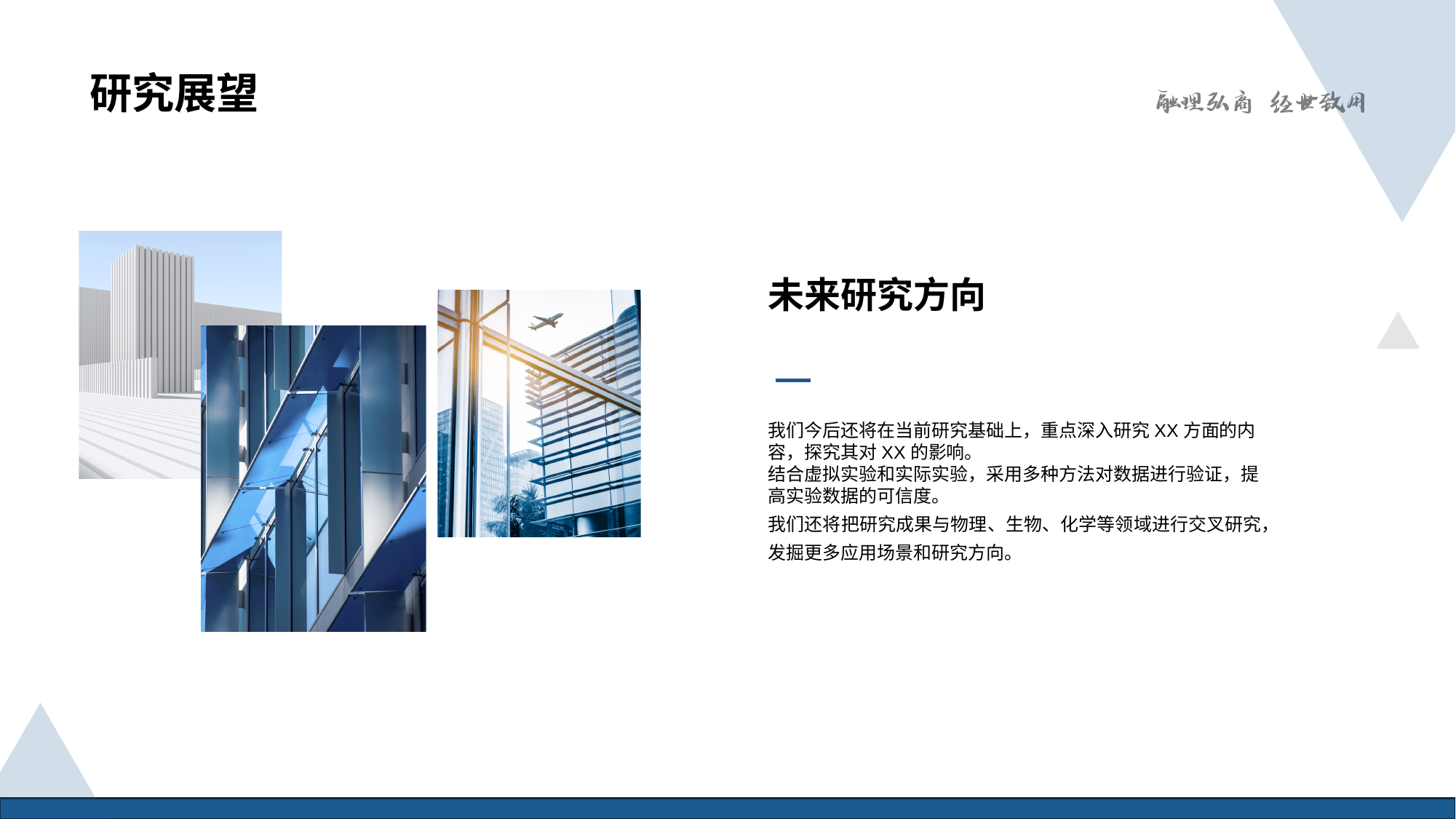

未来研究方向

我们今后还将在当前研究基础上，重点深入研究XX方面的内容，探究其对XX的影响。
结合虚拟实验和实际实验，采用多种方法对数据进行验证，提高实验数据的可信度。
我们还将把研究成果与物理、生物、化学等领域进行交叉研究，发掘更多应用场景和研究方向。

# 研究展望